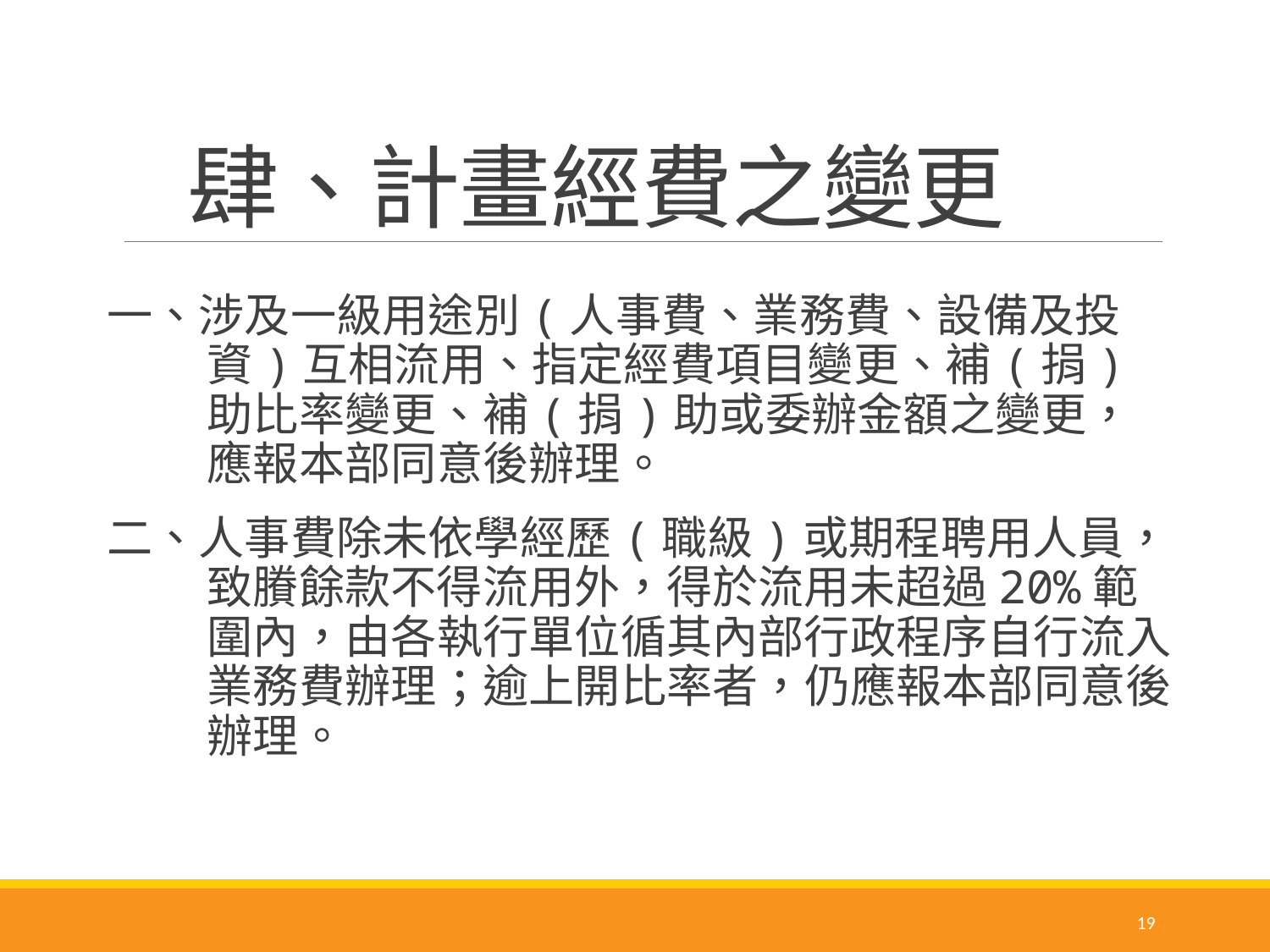

# 肆、計畫經費之變更
一、涉及一級用途別(人事費、業務費、設備及投資)互相流用、指定經費項目變更、補(捐)助比率變更、補(捐)助或委辦金額之變更，應報本部同意後辦理。
二、人事費除未依學經歷(職級)或期程聘用人員，致賸餘款不得流用外，得於流用未超過20%範圍內，由各執行單位循其內部行政程序自行流入業務費辦理；逾上開比率者，仍應報本部同意後辦理。
19